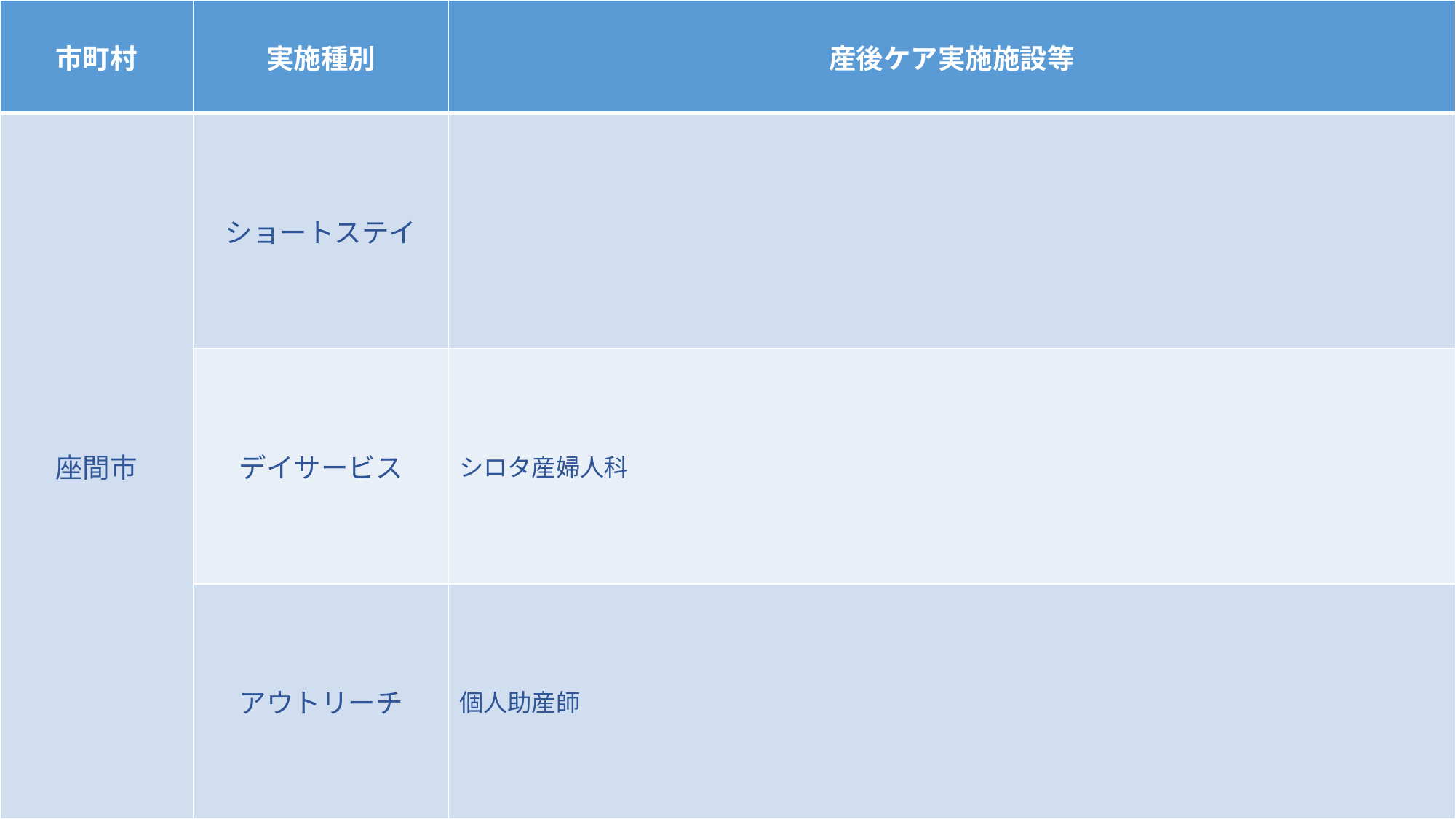

| 市町村 | 実施種別 | 産後ケア実施施設等 |
| --- | --- | --- |
| 座間市 | ショートステイ |  |
|  | デイサービス | シロタ産婦人科 |
|  | アウトリーチ | 個人助産師 |